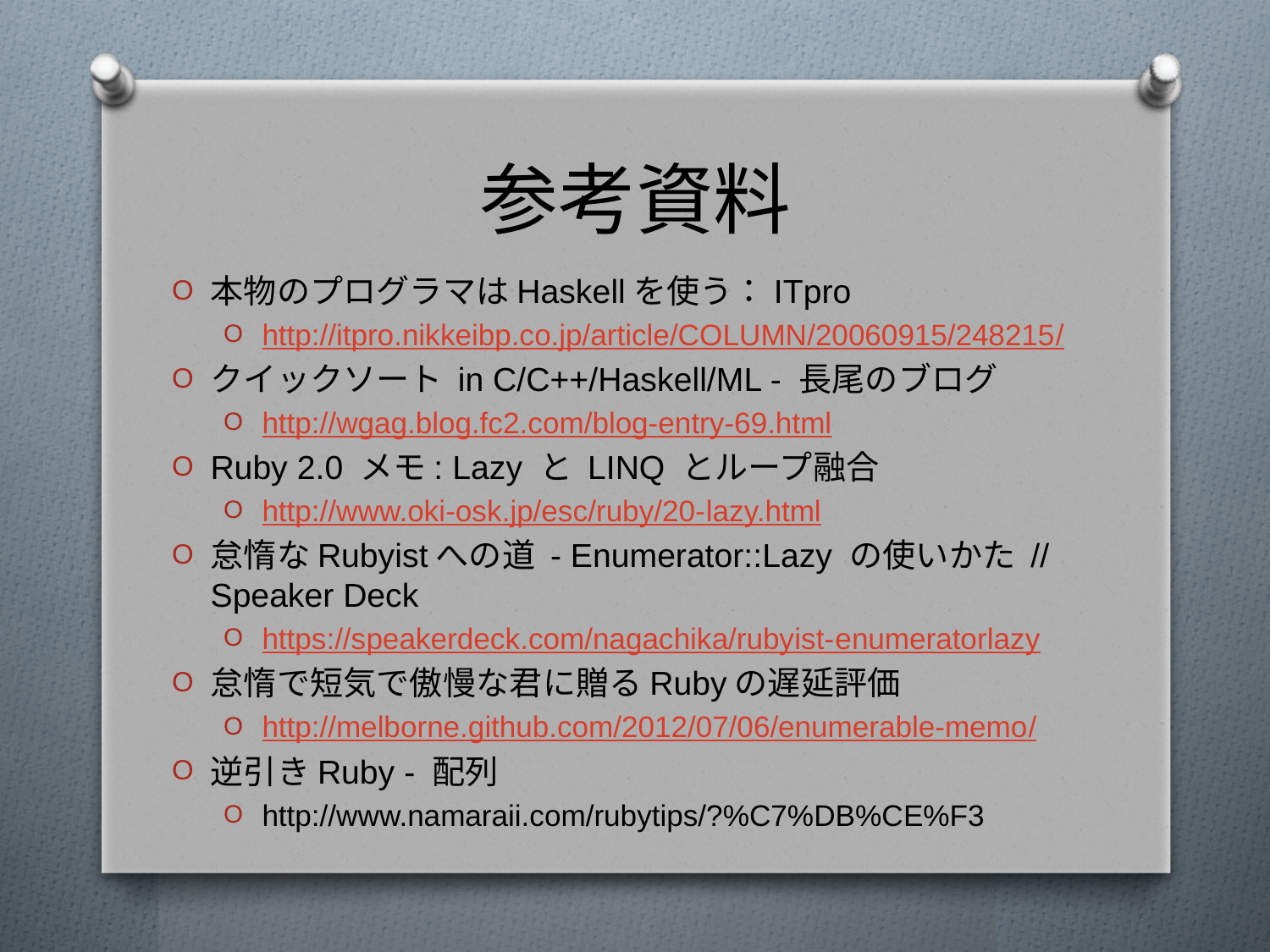

# 参考資料
本物のプログラマはHaskellを使う：ITpro
http://itpro.nikkeibp.co.jp/article/COLUMN/20060915/248215/
クイックソート in C/C++/Haskell/ML - 長尾のブログ
http://wgag.blog.fc2.com/blog-entry-69.html
Ruby 2.0 メモ: Lazy と LINQ とループ融合
http://www.oki-osk.jp/esc/ruby/20-lazy.html
怠惰なRubyistへの道 - Enumerator::Lazy の使いかた // Speaker Deck
https://speakerdeck.com/nagachika/rubyist-enumeratorlazy
怠惰で短気で傲慢な君に贈るRubyの遅延評価
http://melborne.github.com/2012/07/06/enumerable-memo/
逆引きRuby - 配列
http://www.namaraii.com/rubytips/?%C7%DB%CE%F3